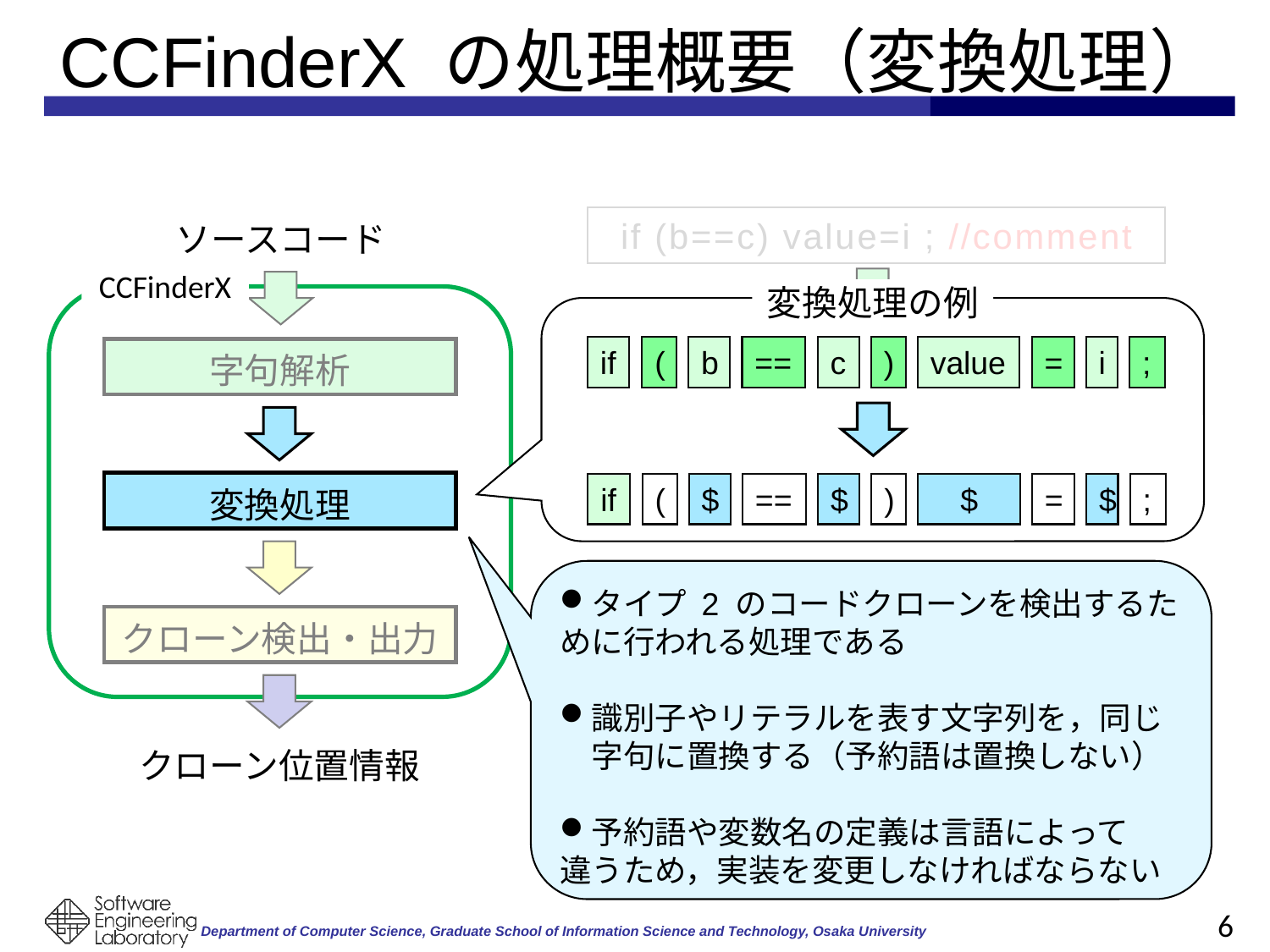

# CCFinderX の処理概要（変換処理）

if (b==c) value=i ; //comment
ソースコード
CCFinderX

変換処理の例

if
(
b
==
c
)
value
=
i
;
字句解析

変換処理
if
(
$
==
$
)
$
=
$
;

タイプ 2 のコードクローンを検出するために行われる処理である

識別子やリテラルを表す文字列を，同じ　字句に置換する（予約語は置換しない）

予約語や変数名の定義は言語によって　違うため，実装を変更しなければならない

クローン検出・出力

クローン位置情報
6